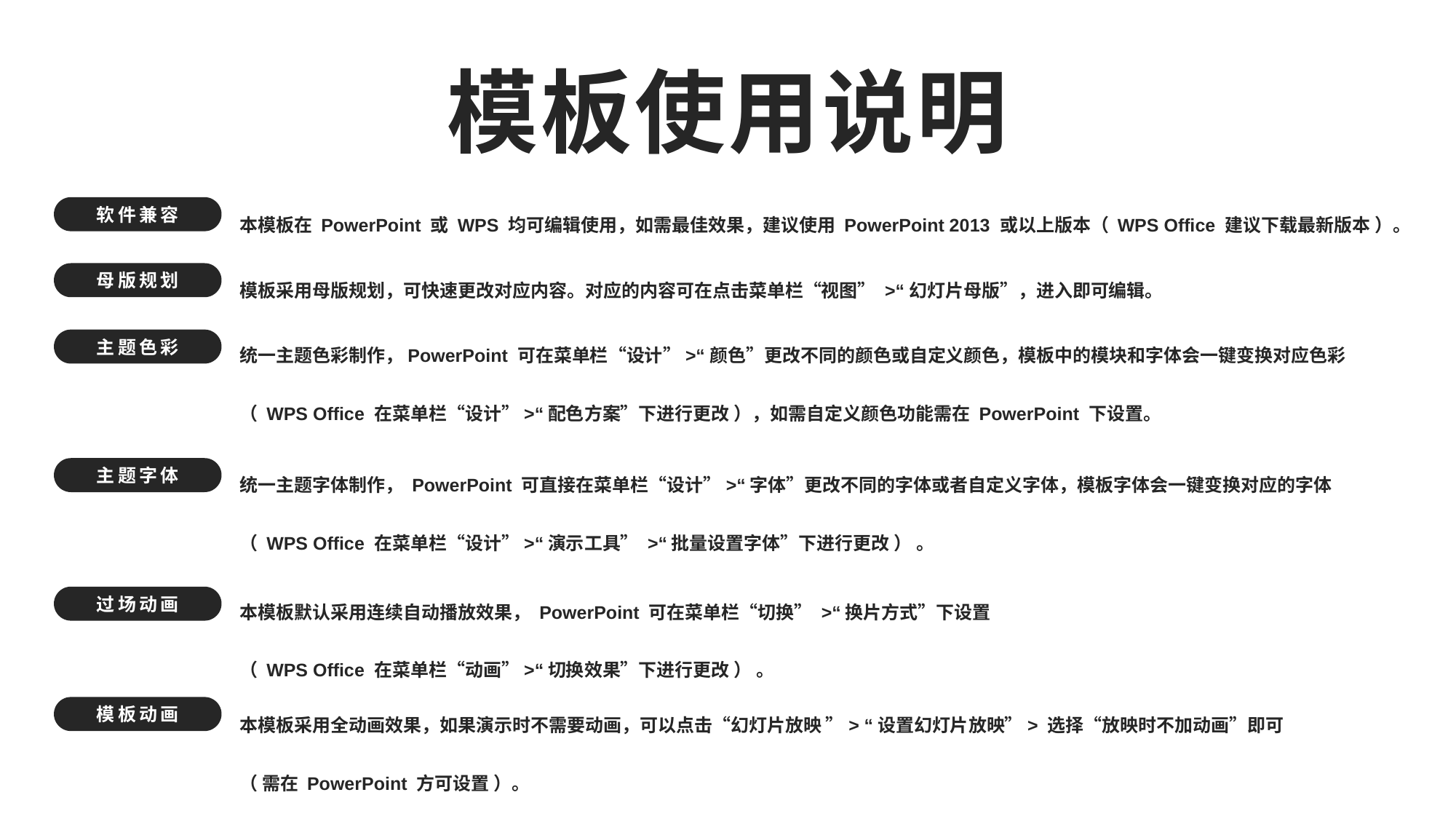

模板使用说明
本模板在 PowerPoint 或 WPS 均可编辑使用，如需最佳效果，建议使用 PowerPoint 2013 或以上版本（ WPS Office 建议下载最新版本 ）。
软件兼容
模板采用母版规划，可快速更改对应内容。对应的内容可在点击菜单栏“视图” >“幻灯片母版”，进入即可编辑。
母版规划
统一主题色彩制作，PowerPoint 可在菜单栏“设计”>“颜色”更改不同的颜色或自定义颜色，模板中的模块和字体会一键变换对应色彩
（ WPS Office 在菜单栏“设计”>“配色方案”下进行更改 ），如需自定义颜色功能需在 PowerPoint 下设置。
主题色彩
统一主题字体制作， PowerPoint 可直接在菜单栏“设计”>“字体”更改不同的字体或者自定义字体，模板字体会一键变换对应的字体
（ WPS Office 在菜单栏“设计”>“演示工具” >“批量设置字体”下进行更改 ） 。
主题字体
本模板默认采用连续自动播放效果， PowerPoint 可在菜单栏“切换” >“换片方式”下设置
（ WPS Office 在菜单栏“动画”>“切换效果”下进行更改 ） 。
过场动画
本模板采用全动画效果，如果演示时不需要动画，可以点击“幻灯片放映 ”> “设置幻灯片放映”> 选择“放映时不加动画”即可
（ 需在 PowerPoint 方可设置 ）。
模板动画